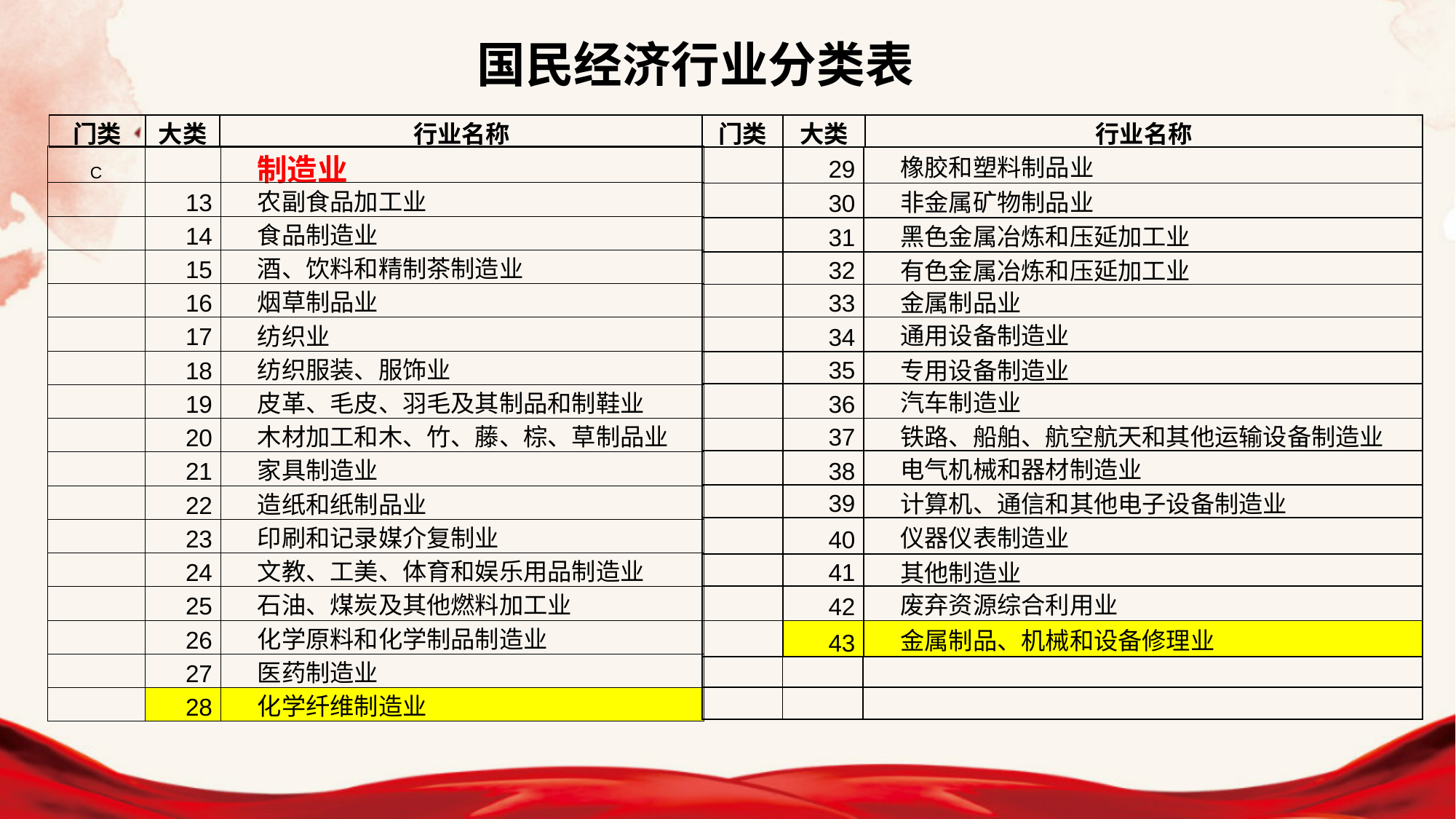

国民经济行业分类表
| 门类 | 大类 | 行业名称 |
| --- | --- | --- |
| 门类 | 大类 | 行业名称 |
| --- | --- | --- |
| C |  | 制造业 |
| --- | --- | --- |
|  | 13 | 农副食品加工业 |
|  | 14 | 食品制造业 |
|  | 15 | 酒、饮料和精制茶制造业 |
|  | 16 | 烟草制品业 |
|  | 17 | 纺织业 |
|  | 18 | 纺织服装、服饰业 |
|  | 19 | 皮革、毛皮、羽毛及其制品和制鞋业 |
|  | 20 | 木材加工和木、竹、藤、棕、草制品业 |
|  | 21 | 家具制造业 |
|  | 22 | 造纸和纸制品业 |
|  | 23 | 印刷和记录媒介复制业 |
|  | 24 | 文教、工美、体育和娱乐用品制造业 |
|  | 25 | 石油、煤炭及其他燃料加工业 |
|  | 26 | 化学原料和化学制品制造业 |
|  | 27 | 医药制造业 |
|  | 28 | 化学纤维制造业 |
|  | 29 | 橡胶和塑料制品业 |
| --- | --- | --- |
|  | 30 | 非金属矿物制品业 |
|  | 31 | 黑色金属冶炼和压延加工业 |
|  | 32 | 有色金属冶炼和压延加工业 |
|  | 33 | 金属制品业 |
|  | 34 | 通用设备制造业 |
|  | 35 | 专用设备制造业 |
|  | 36 | 汽车制造业 |
|  | 37 | 铁路、船舶、航空航天和其他运输设备制造业 |
|  | 38 | 电气机械和器材制造业 |
|  | 39 | 计算机、通信和其他电子设备制造业 |
|  | 40 | 仪器仪表制造业 |
|  | 41 | 其他制造业 |
|  | 42 | 废弃资源综合利用业 |
|  | 43 | 金属制品、机械和设备修理业 |
|  |  |  |
| --- | --- | --- |
|  |  |  |